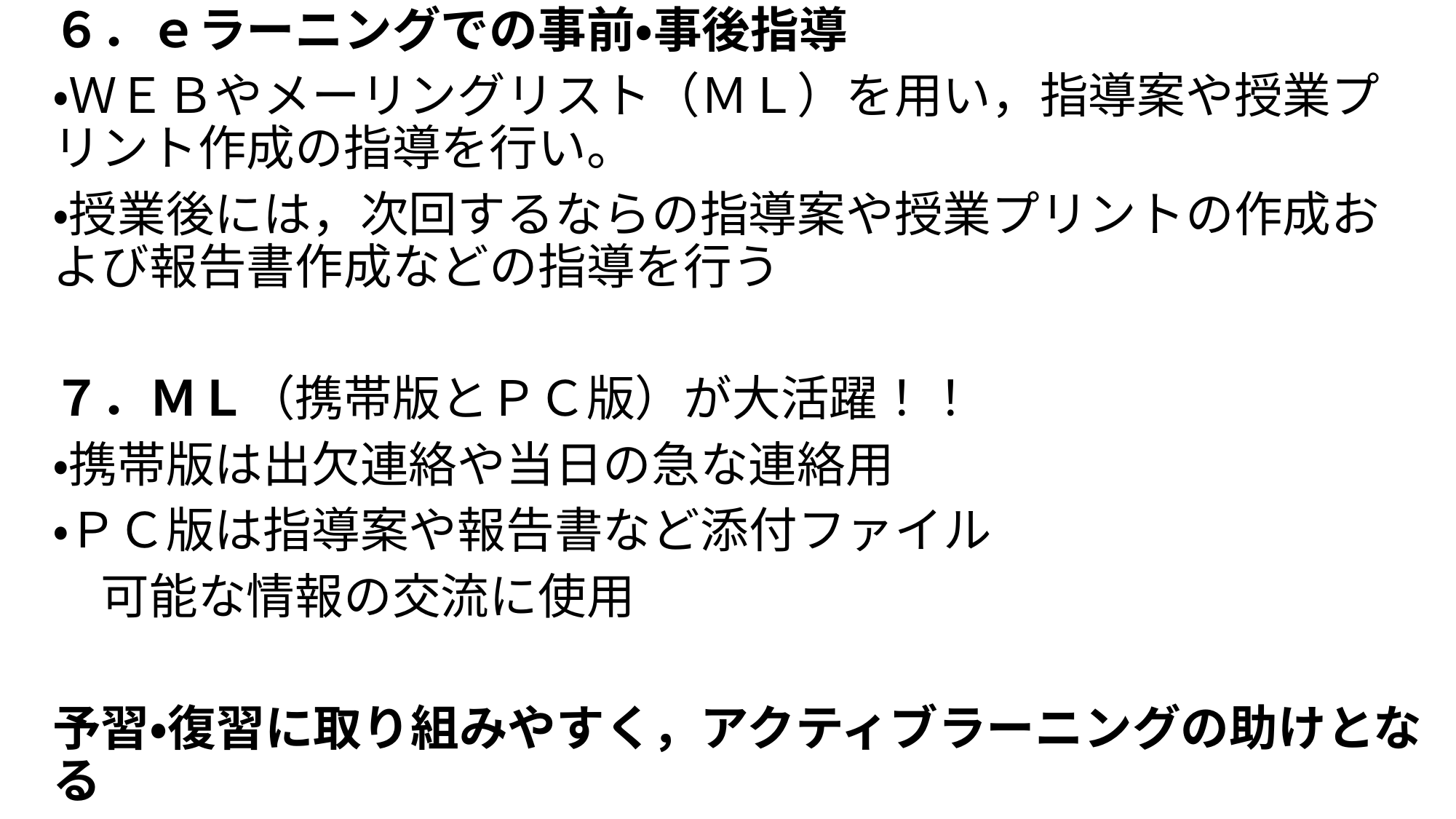

６．ｅラーニングでの事前・事後指導
・ＷＥＢやメーリングリスト（ＭＬ）を用い，指導案や授業プリント作成の指導を行い。
・授業後には，次回するならの指導案や授業プリントの作成および報告書作成などの指導を行う

７．ＭＬ（携帯版とＰＣ版）が大活躍！！
・携帯版は出欠連絡や当日の急な連絡用
・ＰＣ版は指導案や報告書など添付ファイル
　可能な情報の交流に使用

予習・復習に取り組みやすく，アクティブラーニングの助けとなる